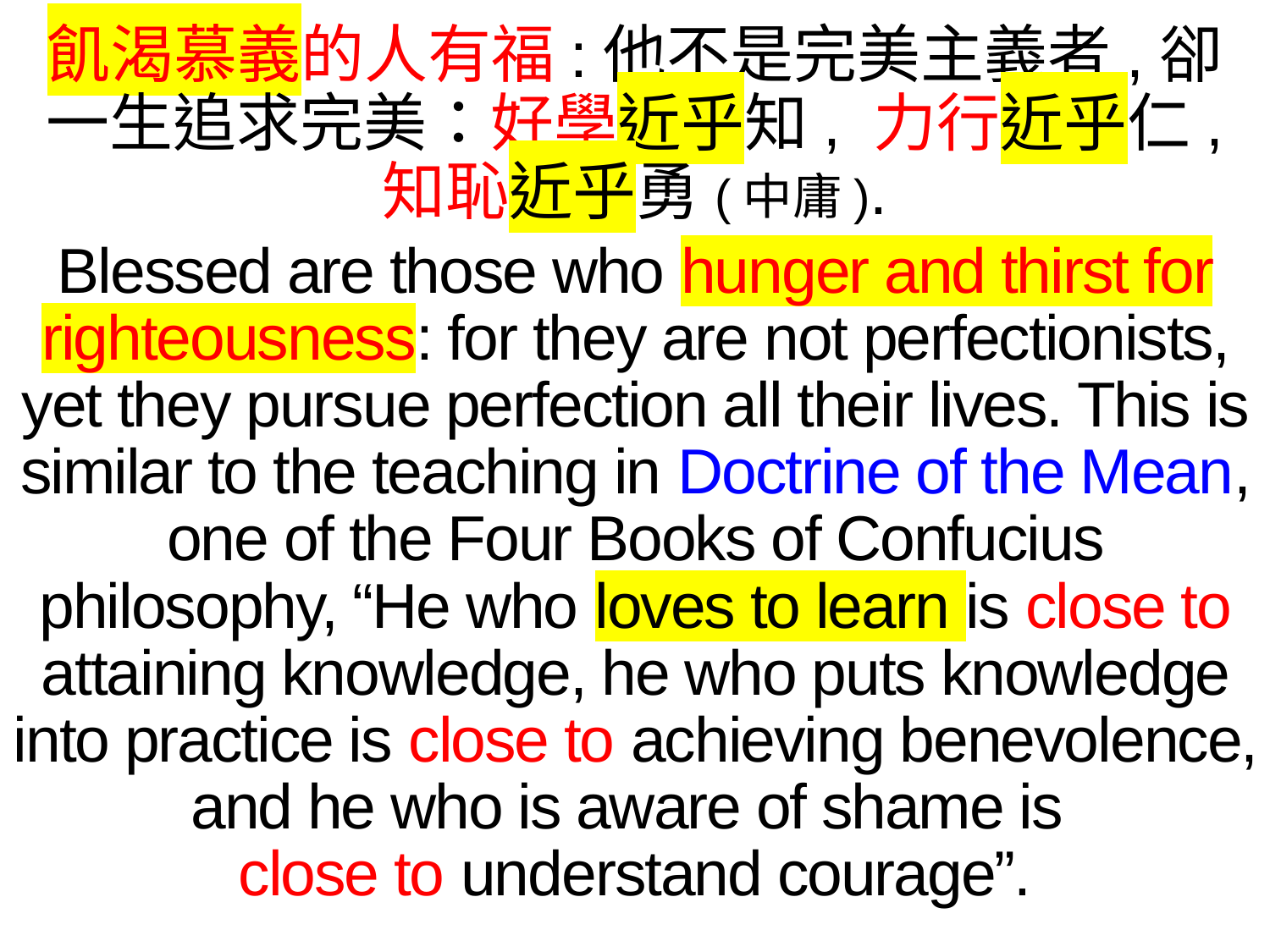

飢渴慕義的人有福:他不是完美主義者,卻
一生追求完美：好學近乎知, 力行近乎仁,
知恥近乎勇(中庸).
Blessed are those who hunger and thirst for righteousness: for they are not perfectionists, yet they pursue perfection all their lives. This is similar to the teaching in Doctrine of the Mean, one of the Four Books of Confucius philosophy, “He who loves to learn is close to attaining knowledge, he who puts knowledge into practice is close to achieving benevolence,
and he who is aware of shame is
close to understand courage”.